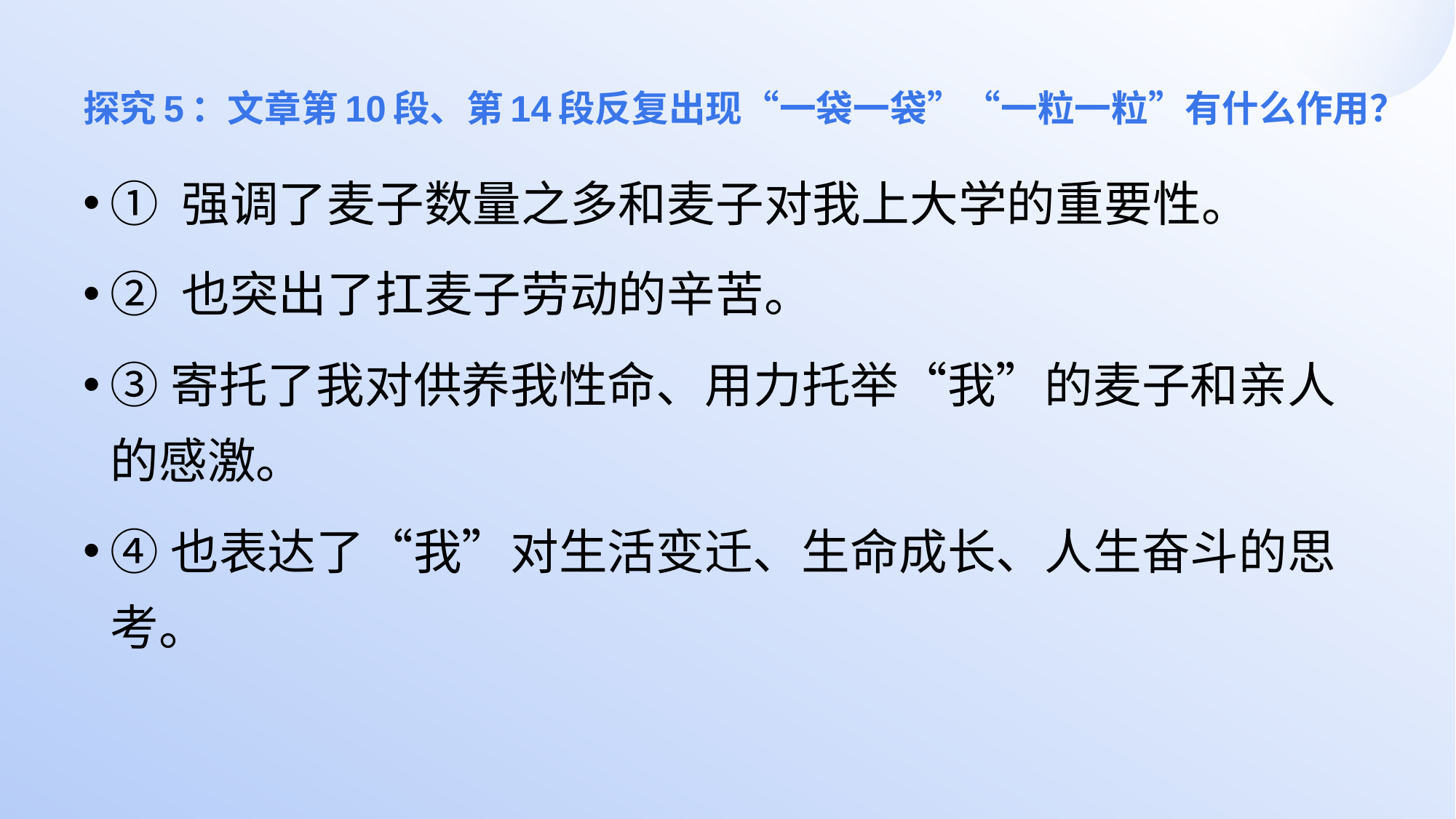

# 探究5：文章第10段、第14段反复出现“一袋一袋”“一粒一粒”有什么作用？
① 强调了麦子数量之多和麦子对我上大学的重要性。
② 也突出了扛麦子劳动的辛苦。
③寄托了我对供养我性命、用力托举“我”的麦子和亲人的感激。
④也表达了“我”对生活变迁、生命成长、人生奋斗的思考。